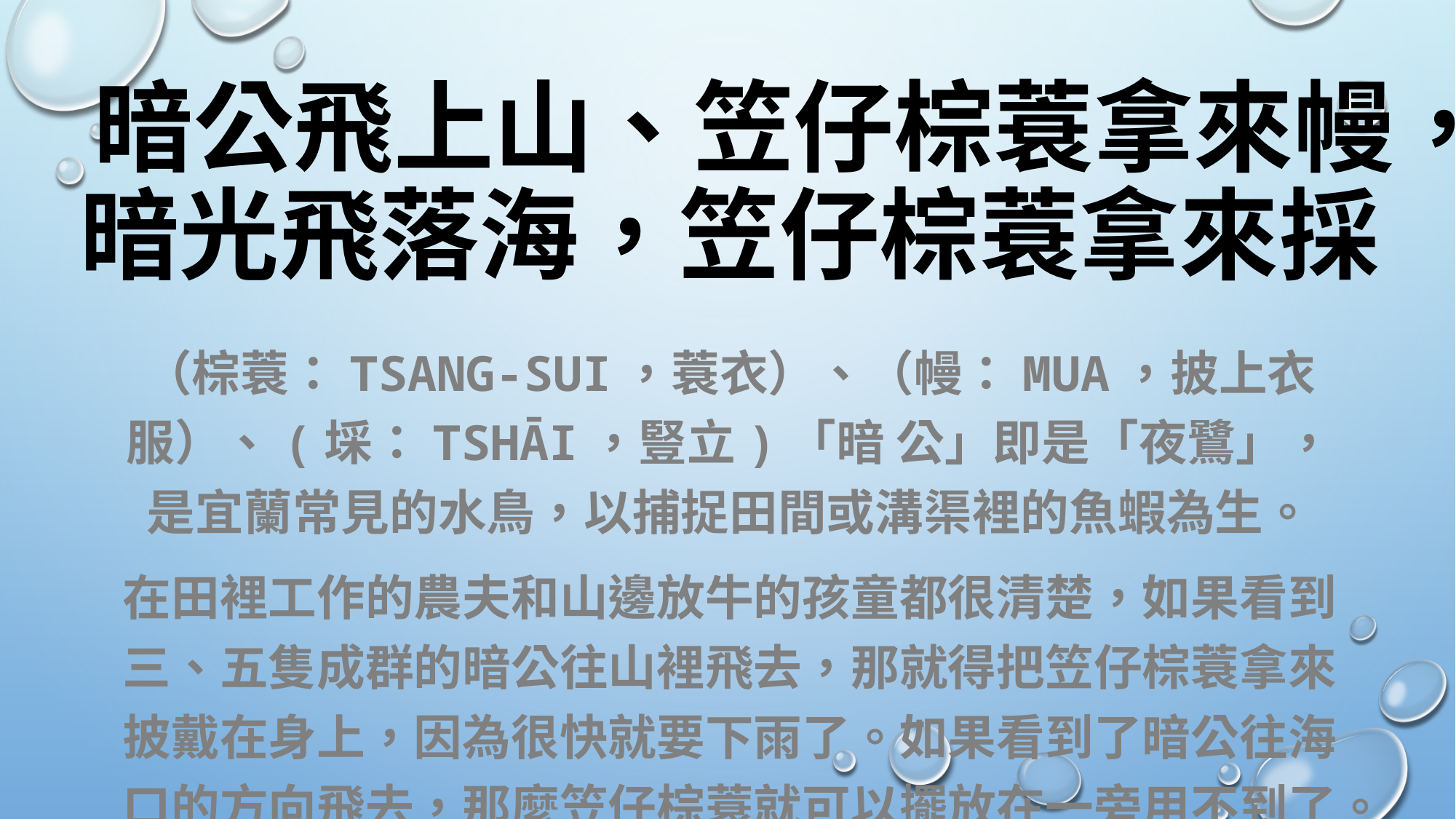

# 暗公飛上山、笠仔棕蓑拿來幔，暗光飛落海，笠仔棕蓑拿來採
（棕蓑：tsang-sui，蓑衣）、（幔：mua，披上衣服）、(埰：tshāi，豎立)「暗 公」即是「夜鷺」，是宜蘭常見的水鳥，以捕捉田間或溝渠裡的魚蝦為生。
在田裡工作的農夫和山邊放牛的孩童都很清楚，如果看到三、五隻成群的暗公往山裡飛去，那就得把笠仔棕蓑拿來披戴在身上，因為很快就要下雨了。如果看到了暗公往海口的方向飛去，那麼笠仔棕蓑就可以擺放在一旁用不到了。